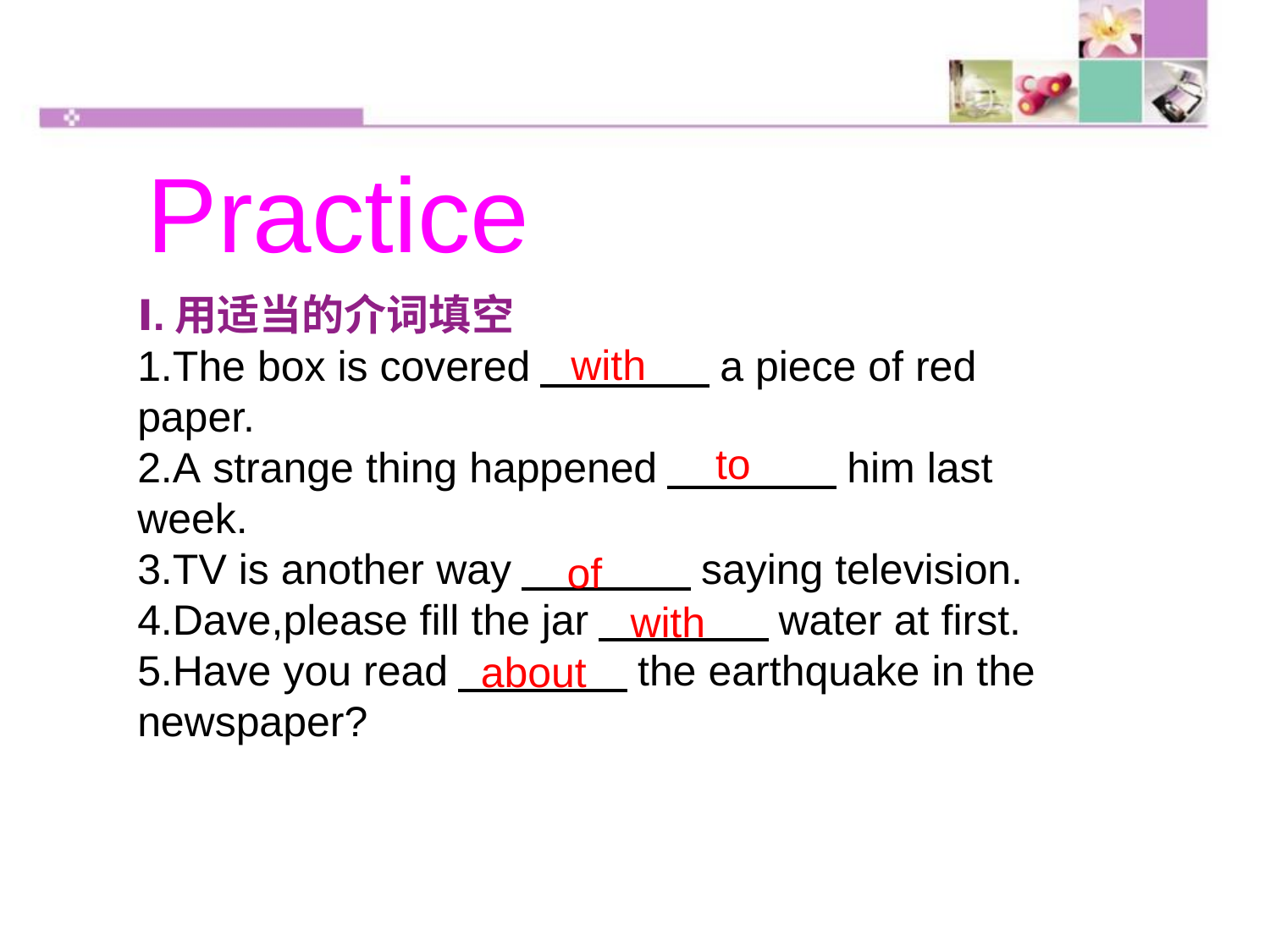

Practice
Ⅰ.用适当的介词填空
1.The box is covered　　　　a piece of red paper.
2.A strange thing happened　　　　him last week.
3.TV is another way　　　　saying television.
4.Dave,please fill the jar　　　　water at first.
5.Have you read　　　　the earthquake in the newspaper?
with
to
of
with
about